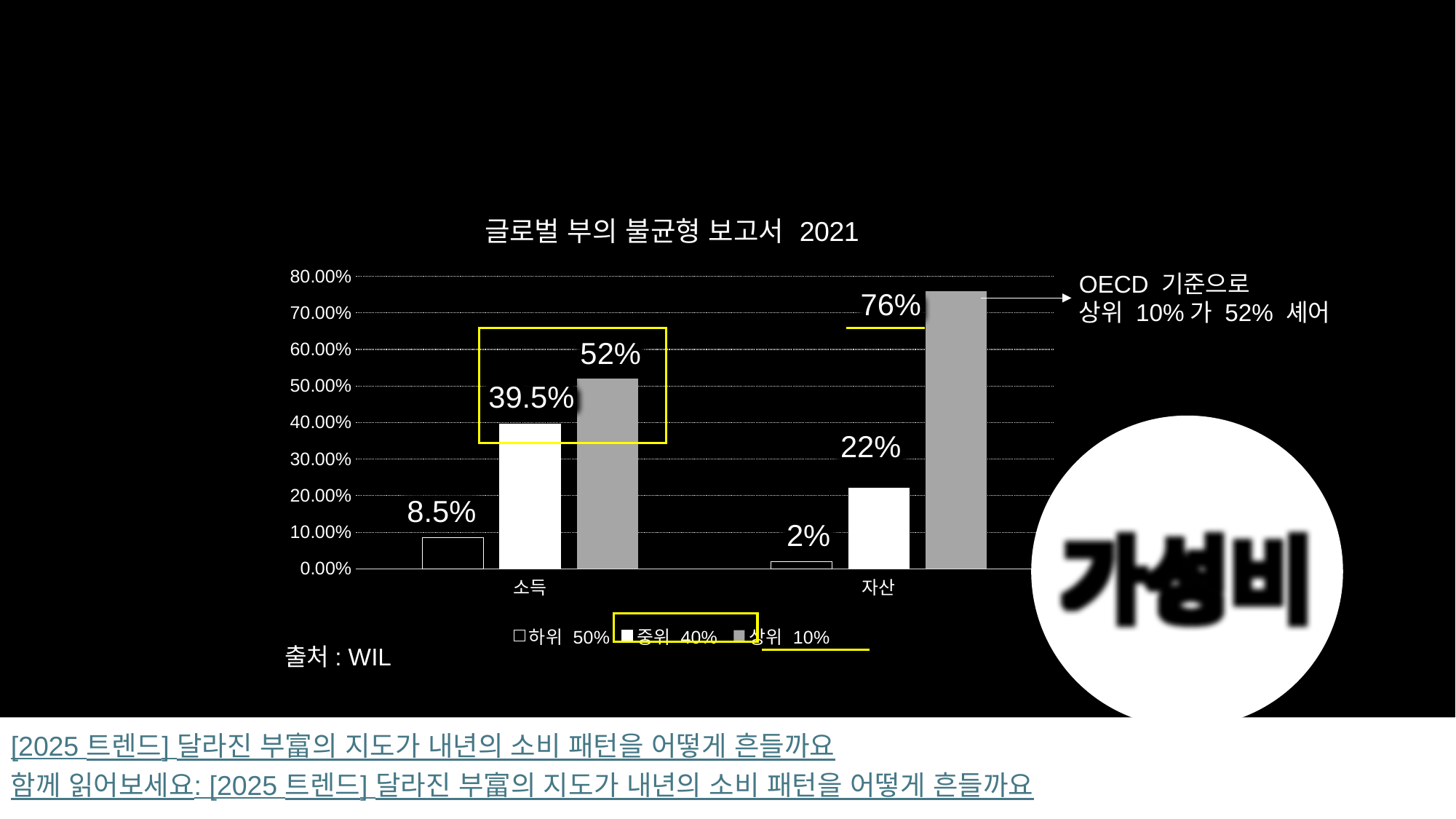

### Chart: 글로벌 부의 불균형 보고서 2021

| Category | 하위 50% | 중위 40%  | 상위 10% |
|---|---|---|---|
| 소득 | 0.085 | 0.395 | 0.52 |
| 자산 | 0.02 | 0.22 | 0.76 |
76%
52%
39.5%
22%
8.5%
2%
OECD 기준으로
상위 10%가 52% 셰어

가성비

출처: WIL
[2025 트렌드] 달라진 부富의 지도가 내년의 소비 패턴을 어떻게 흔들까요
함께 읽어보세요: [2025 트렌드] 달라진 부富의 지도가 내년의 소비 패턴을 어떻게 흔들까요